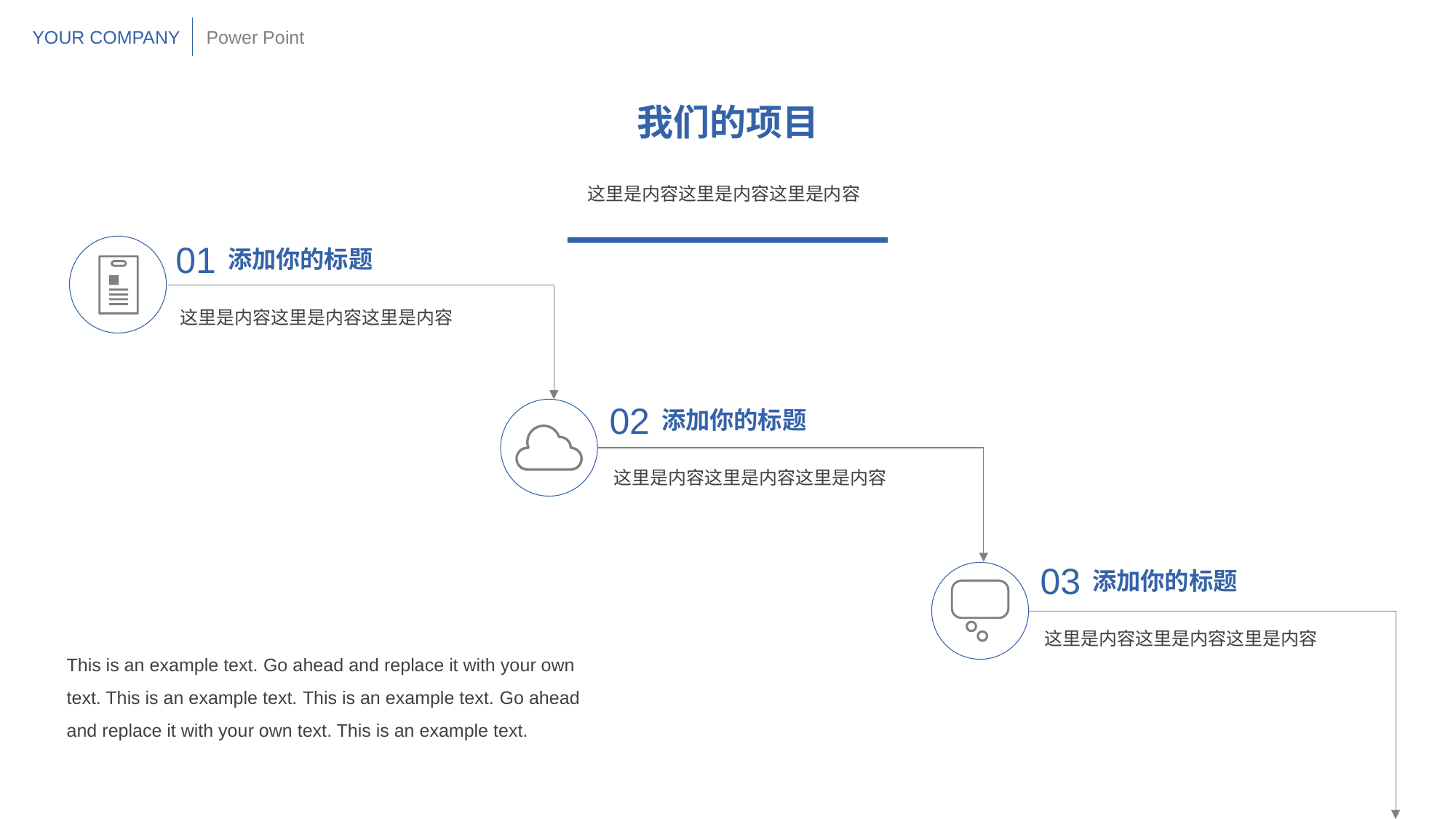

YOUR COMPANY
Power Point
我们的项目
这里是内容这里是内容这里是内容
01

添加你的标题
这里是内容这里是内容这里是内容
02

添加你的标题
这里是内容这里是内容这里是内容
03
添加你的标题

这里是内容这里是内容这里是内容
This is an example text. Go ahead and replace it with your own text. This is an example text. This is an example text. Go ahead and replace it with your own text. This is an example text.